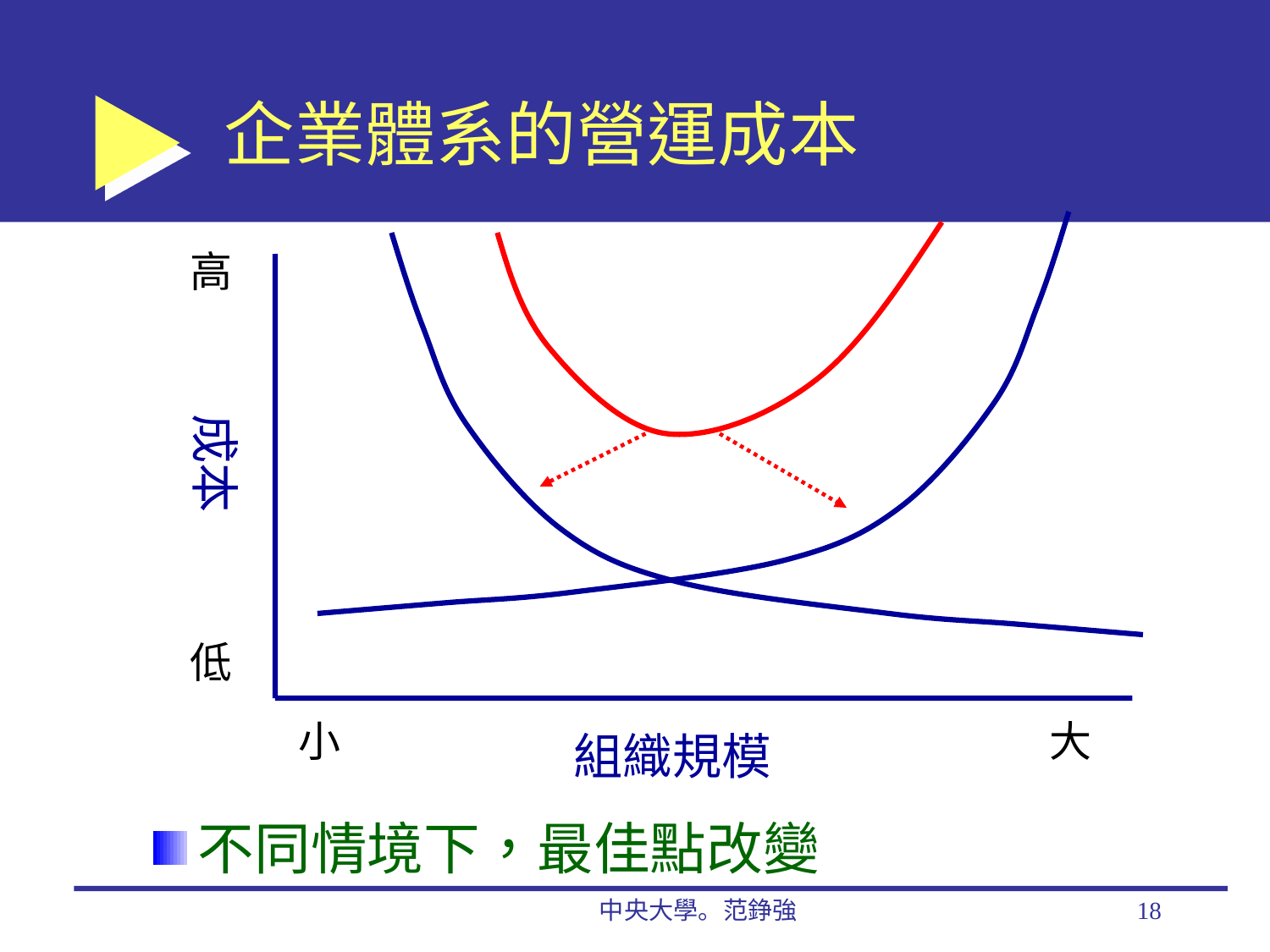

# 企業體系的營運成本

高

成本

低

小
大
組織規模
不同情境下，最佳點改變
中央大學。范錚強
18